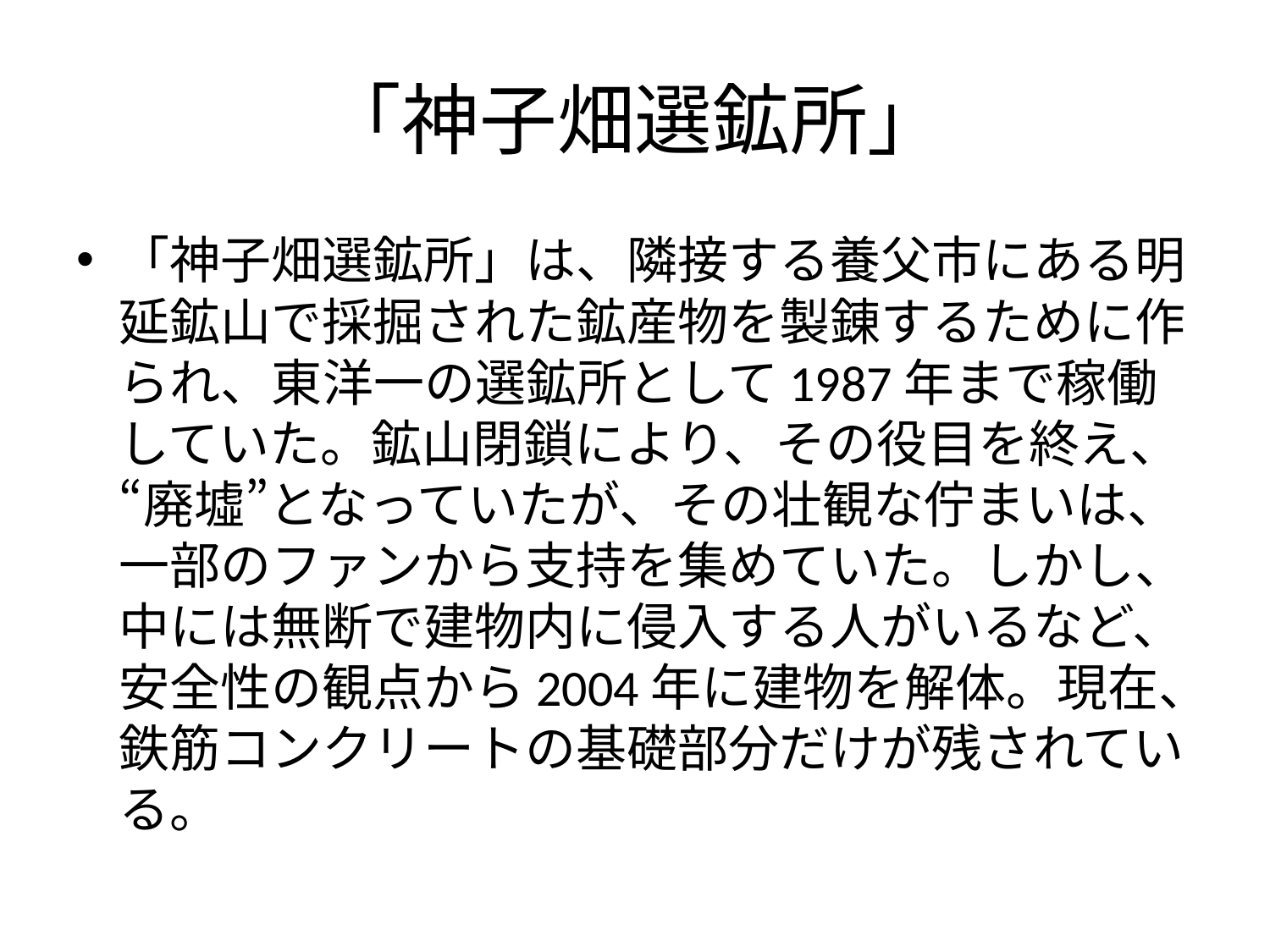

# 「神子畑選鉱所」
「神子畑選鉱所」は、隣接する養父市にある明延鉱山で採掘された鉱産物を製錬するために作られ、東洋一の選鉱所として1987年まで稼働していた。鉱山閉鎖により、その役目を終え、“廃墟”となっていたが、その壮観な佇まいは、一部のファンから支持を集めていた。しかし、中には無断で建物内に侵入する人がいるなど、安全性の観点から2004年に建物を解体。現在、鉄筋コンクリートの基礎部分だけが残されている。